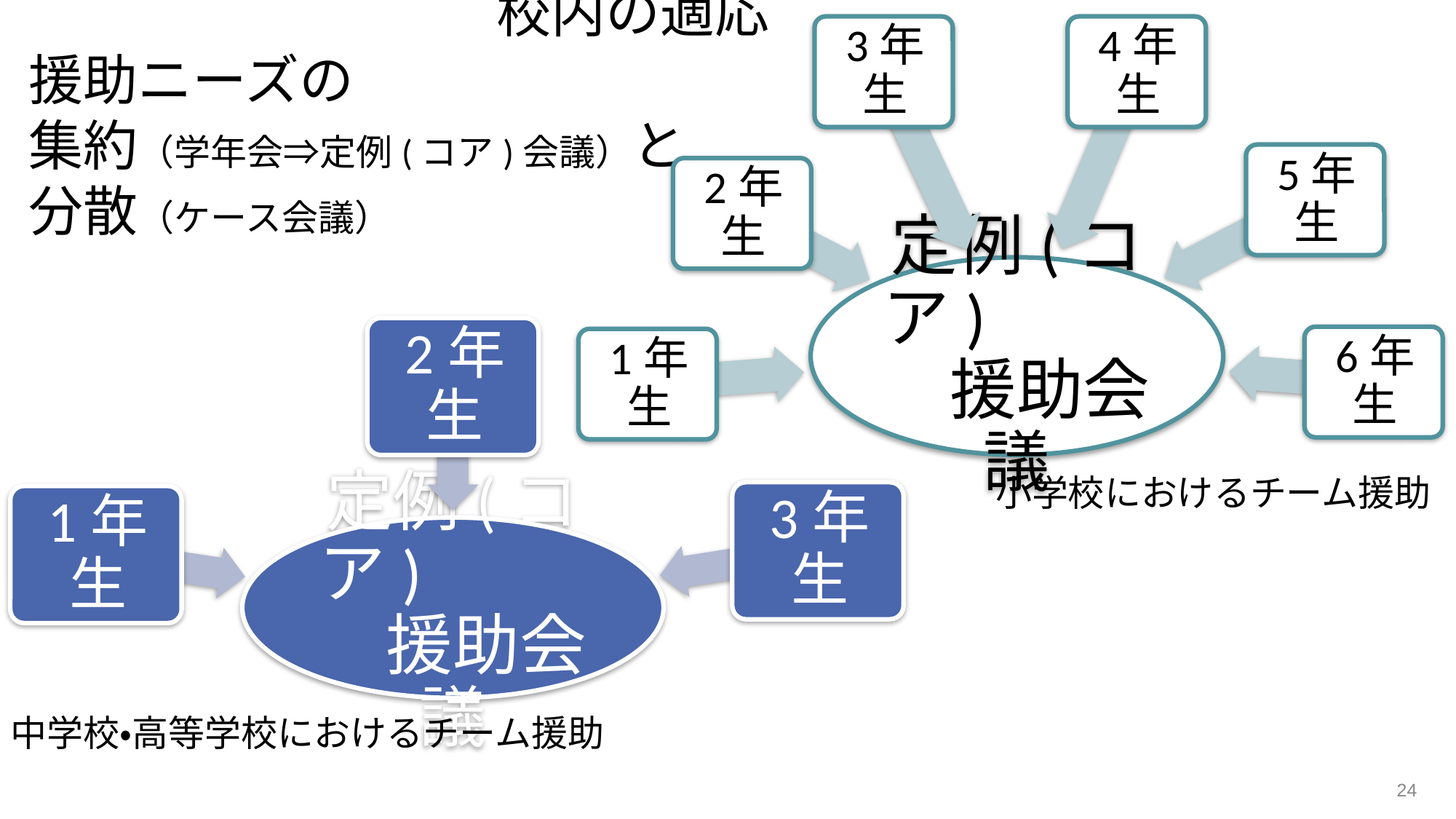

定例(コア) 　　　援助会議
1年生
2年生
3年生
4年生
5年生
6年生
# 校内の適応援助ニーズの　　　　　 集約（学年会⇒定例(コア)会議）と 分散（ケース会議）
定例(コア) 　　　援助会議
1年生
2年生
3年生
小学校におけるチーム援助
中学校・高等学校におけるチーム援助
24